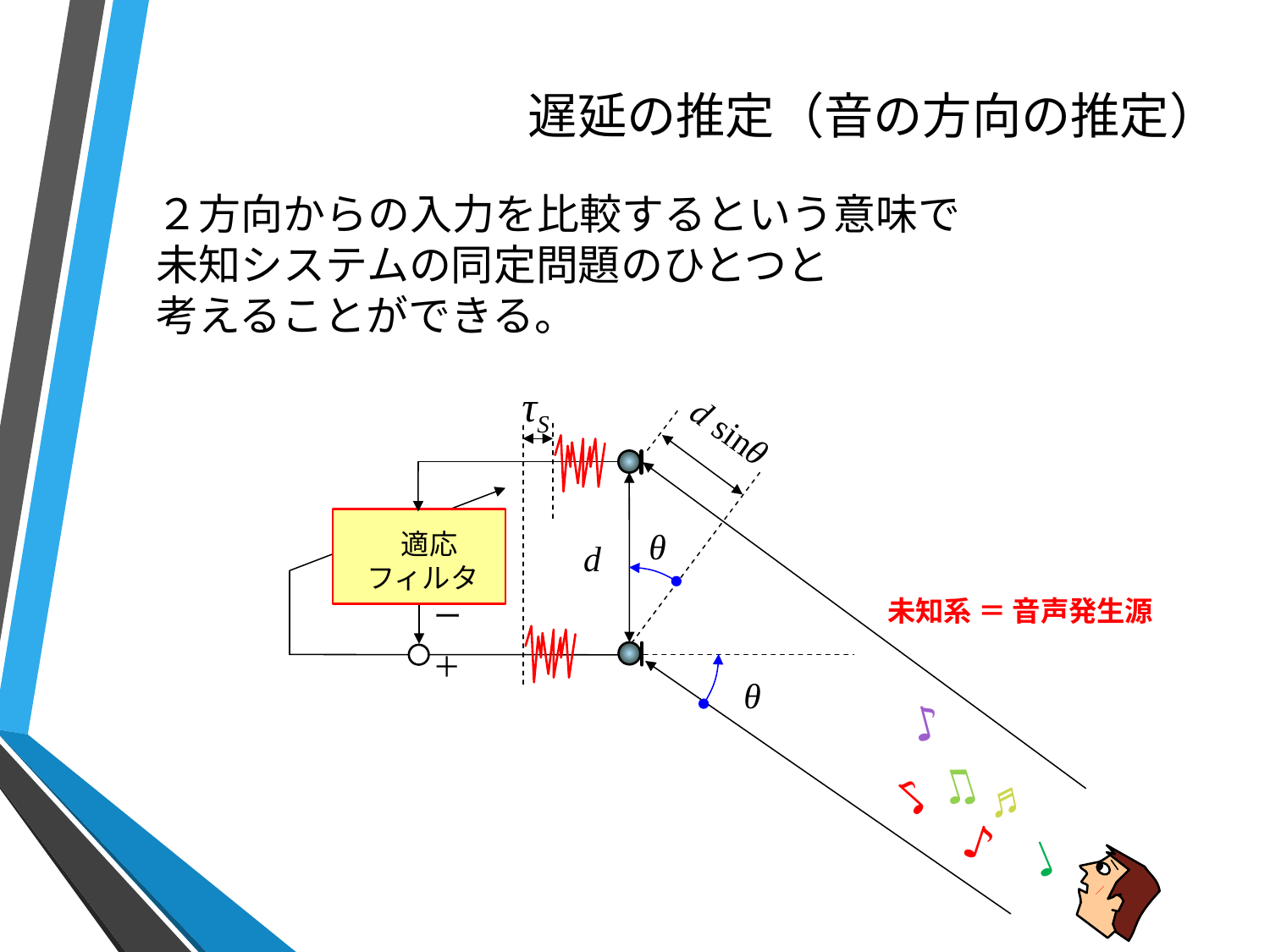

# 遅延の推定（音の方向の推定）
２方向からの入力を比較するという意味で
未知システムの同定問題のひとつと
考えることができる。
 τS
d sinθ

 適応
フィルタ
ー
＋

 θ
 d

 θ
未知系 ＝ 音声発生源
♪
♪
♫
♬
♪
♩